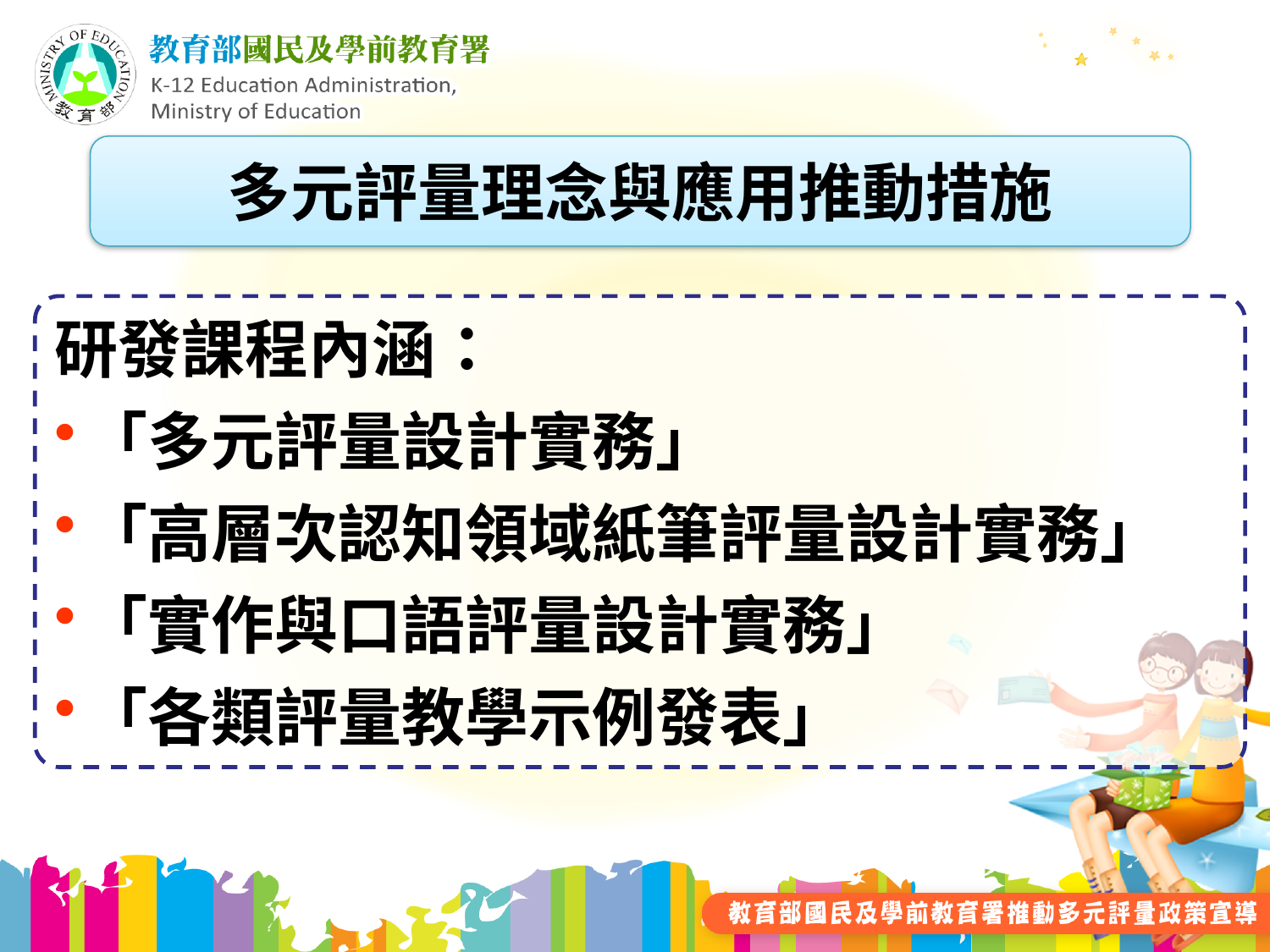

多元評量理念與應用推動措施
研發課程內涵：
「多元評量設計實務」
「高層次認知領域紙筆評量設計實務」
「實作與口語評量設計實務」
「各類評量教學示例發表」